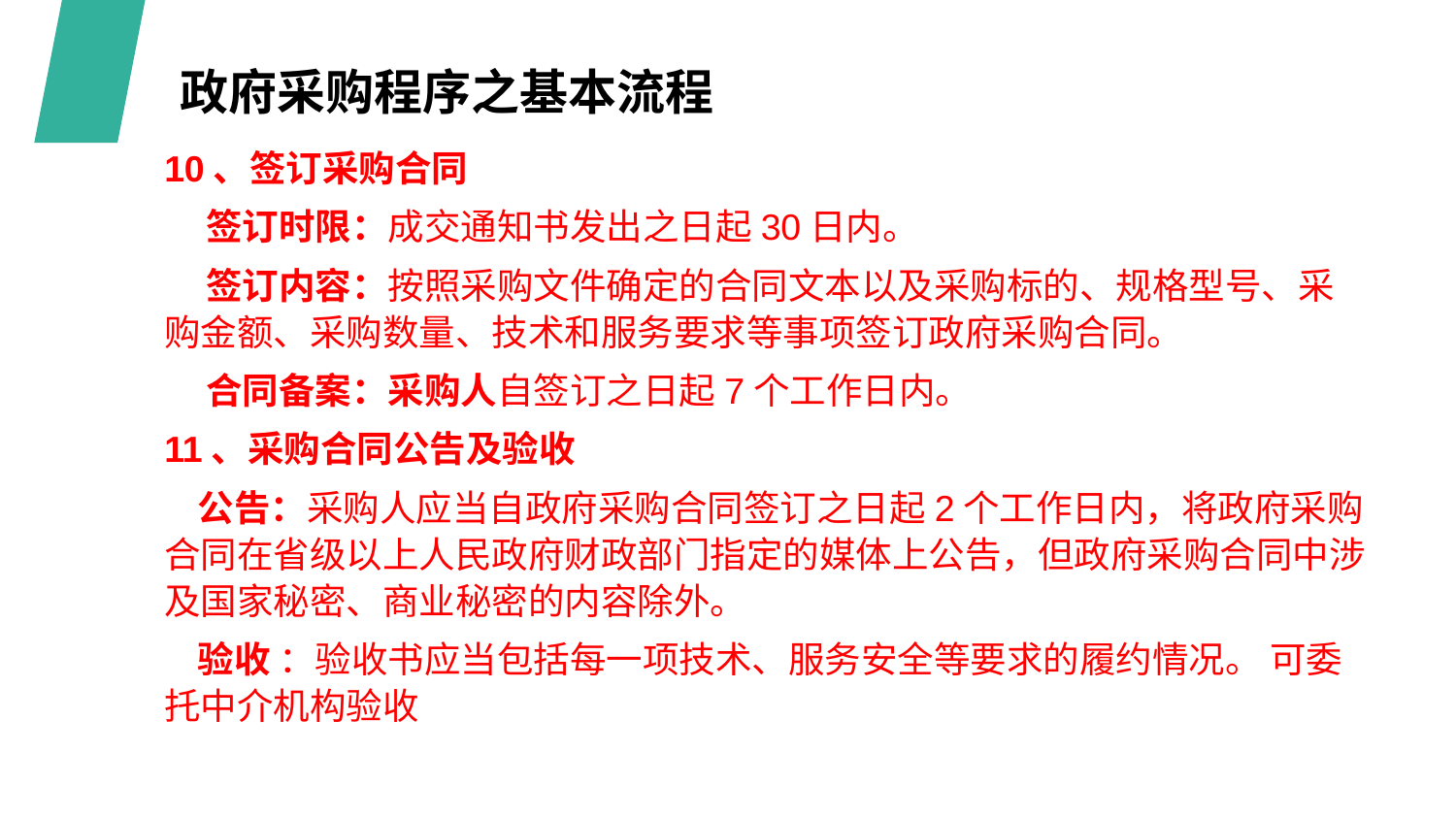

政府采购程序之基本流程
10、签订采购合同
    签订时限：成交通知书发出之日起30日内。
    签订内容：按照采购文件确定的合同文本以及采购标的、规格型号、采购金额、采购数量、技术和服务要求等事项签订政府采购合同。
    合同备案：采购人自签订之日起7个工作日内。
11、采购合同公告及验收
   公告：采购人应当自政府采购合同签订之日起2个工作日内，将政府采购合同在省级以上人民政府财政部门指定的媒体上公告，但政府采购合同中涉及国家秘密、商业秘密的内容除外。
   验收 ：验收书应当包括每一项技术、服务安全等要求的履约情况。 可委托中介机构验收